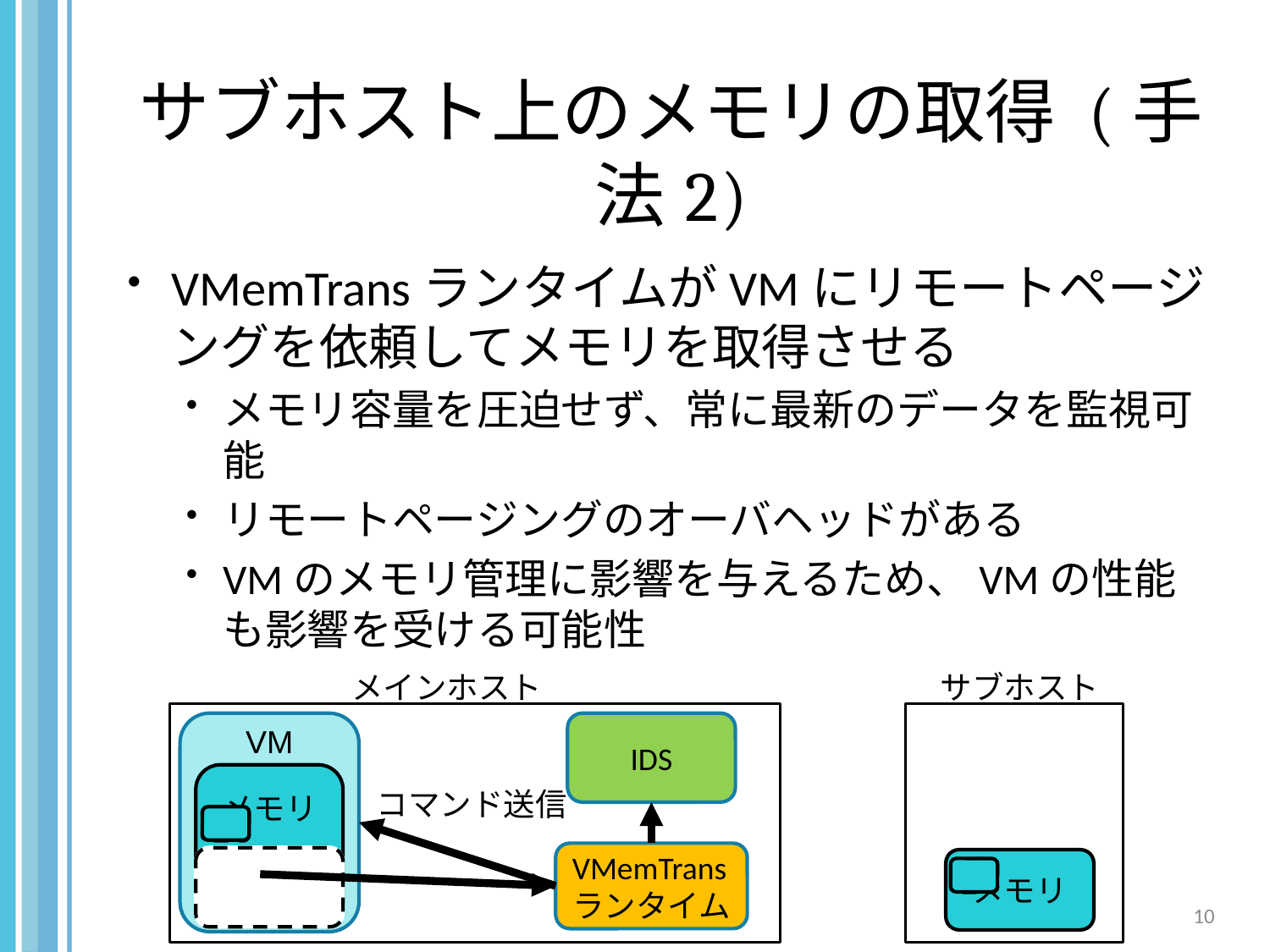

# サブホスト上のメモリの取得 (手法2)
VMemTransランタイムがVMにリモートページングを依頼してメモリを取得させる
メモリ容量を圧迫せず、常に最新のデータを監視可能
リモートページングのオーバヘッドがある
VMのメモリ管理に影響を与えるため、VMの性能も影響を受ける可能性
メインホスト
サブホスト

VM

メモリ
メモリ
メモリ
IDS
コマンド送信

VMemTransランタイム
メモリ

10